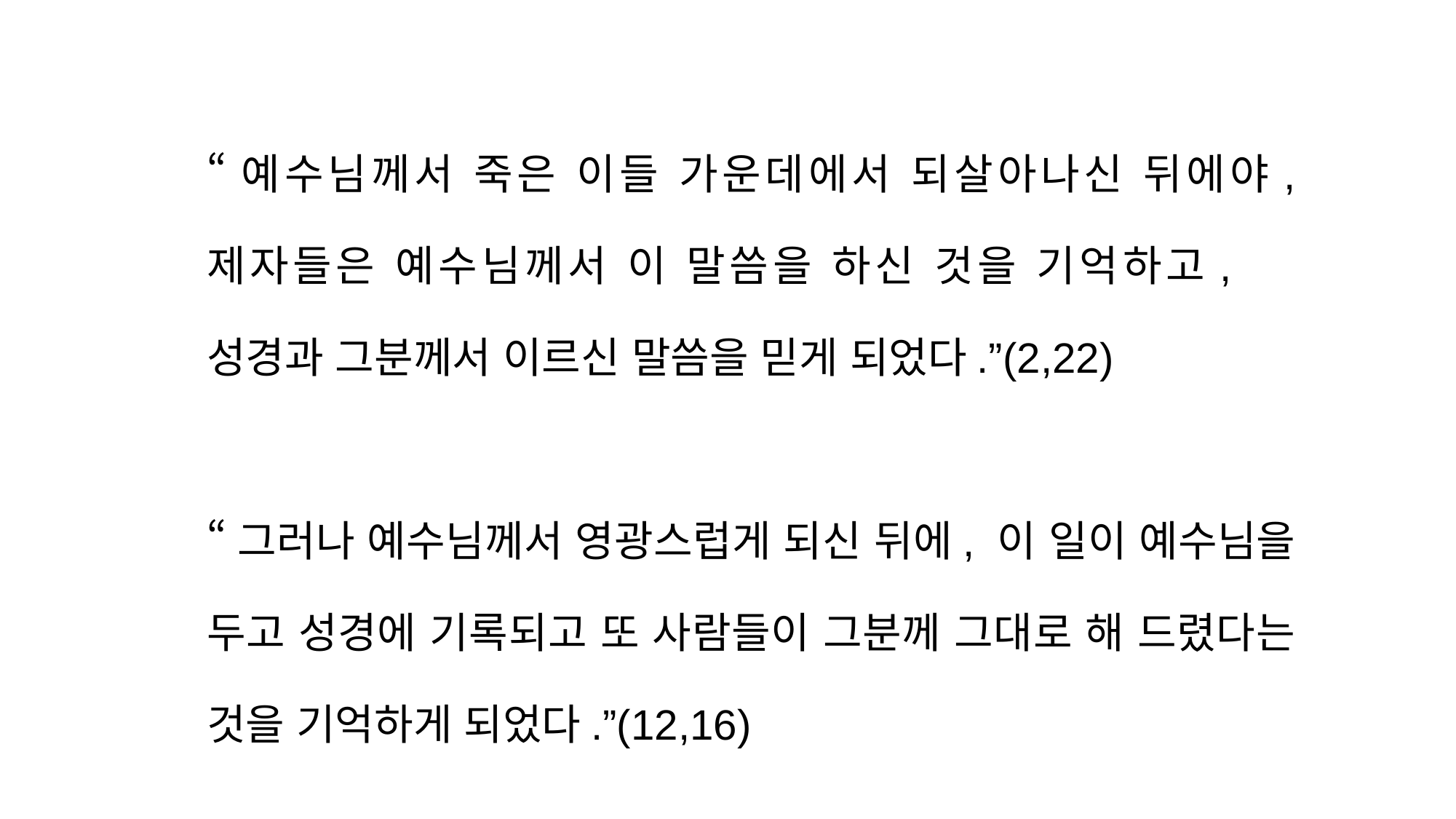

“예수님께서 죽은 이들 가운데에서 되살아나신 뒤에야, 제자들은 예수님께서 이 말씀을 하신 것을 기억하고,     성경과 그분께서 이르신 말씀을 믿게 되었다.”(2,22)

“그러나 예수님께서 영광스럽게 되신 뒤에, 이 일이 예수님을 두고 성경에 기록되고 또 사람들이 그분께 그대로 해 드렸다는 것을 기억하게 되었다.”(12,16)